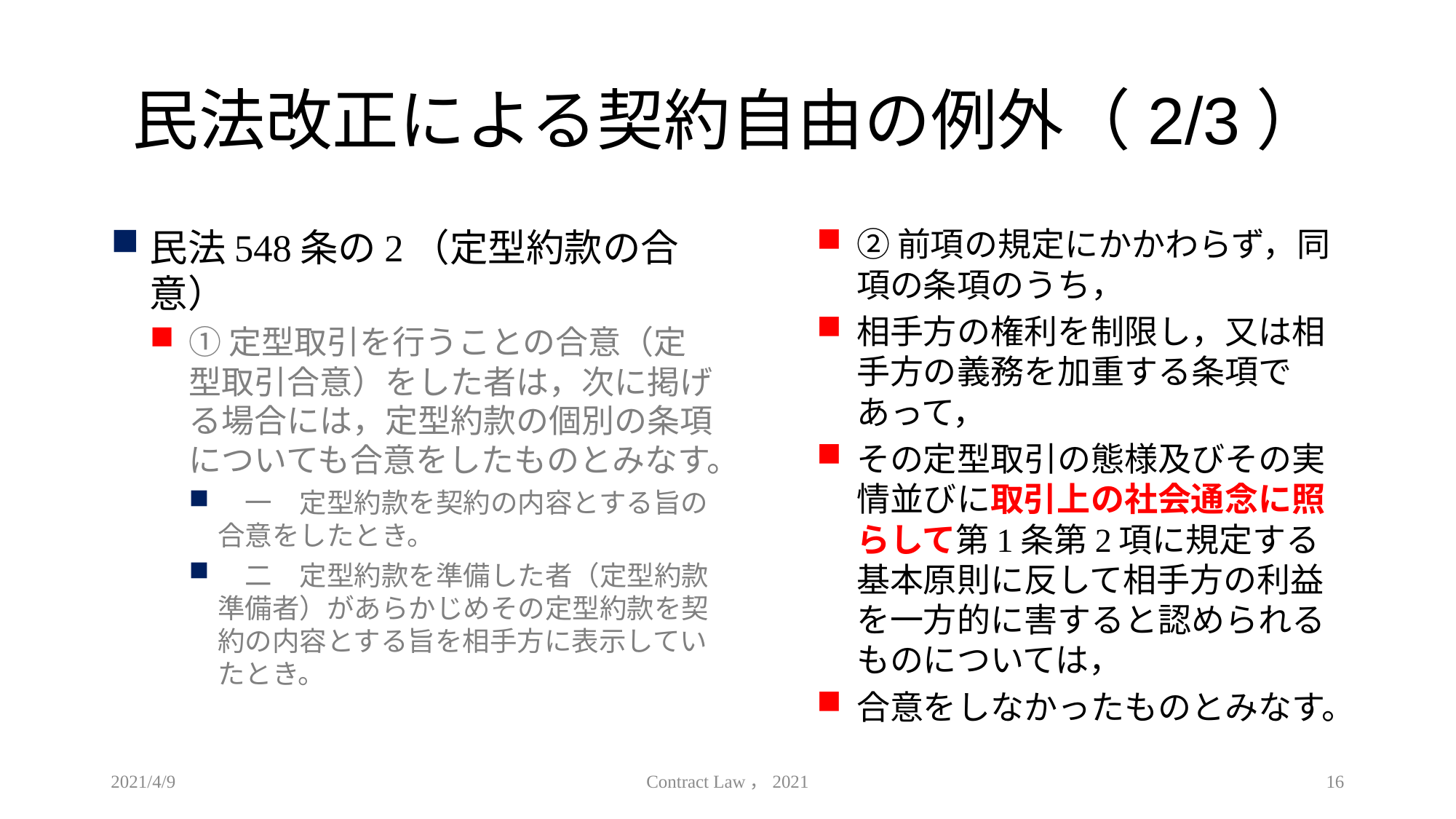

# 民法改正による契約自由の例外（2/3）
民法548条の2（定型約款の合意）
①定型取引を行うことの合意（定型取引合意）をした者は，次に掲げる場合には，定型約款の個別の条項についても合意をしたものとみなす。
　一　定型約款を契約の内容とする旨の合意をしたとき。
　二　定型約款を準備した者（定型約款準備者）があらかじめその定型約款を契約の内容とする旨を相手方に表示していたとき。
②前項の規定にかかわらず，同項の条項のうち，
相手方の権利を制限し，又は相手方の義務を加重する条項であって，
その定型取引の態様及びその実情並びに取引上の社会通念に照らして第1条第2項に規定する基本原則に反して相手方の利益を一方的に害すると認められるものについては，
合意をしなかったものとみなす。
2021/4/9
Contract Law，2021
16